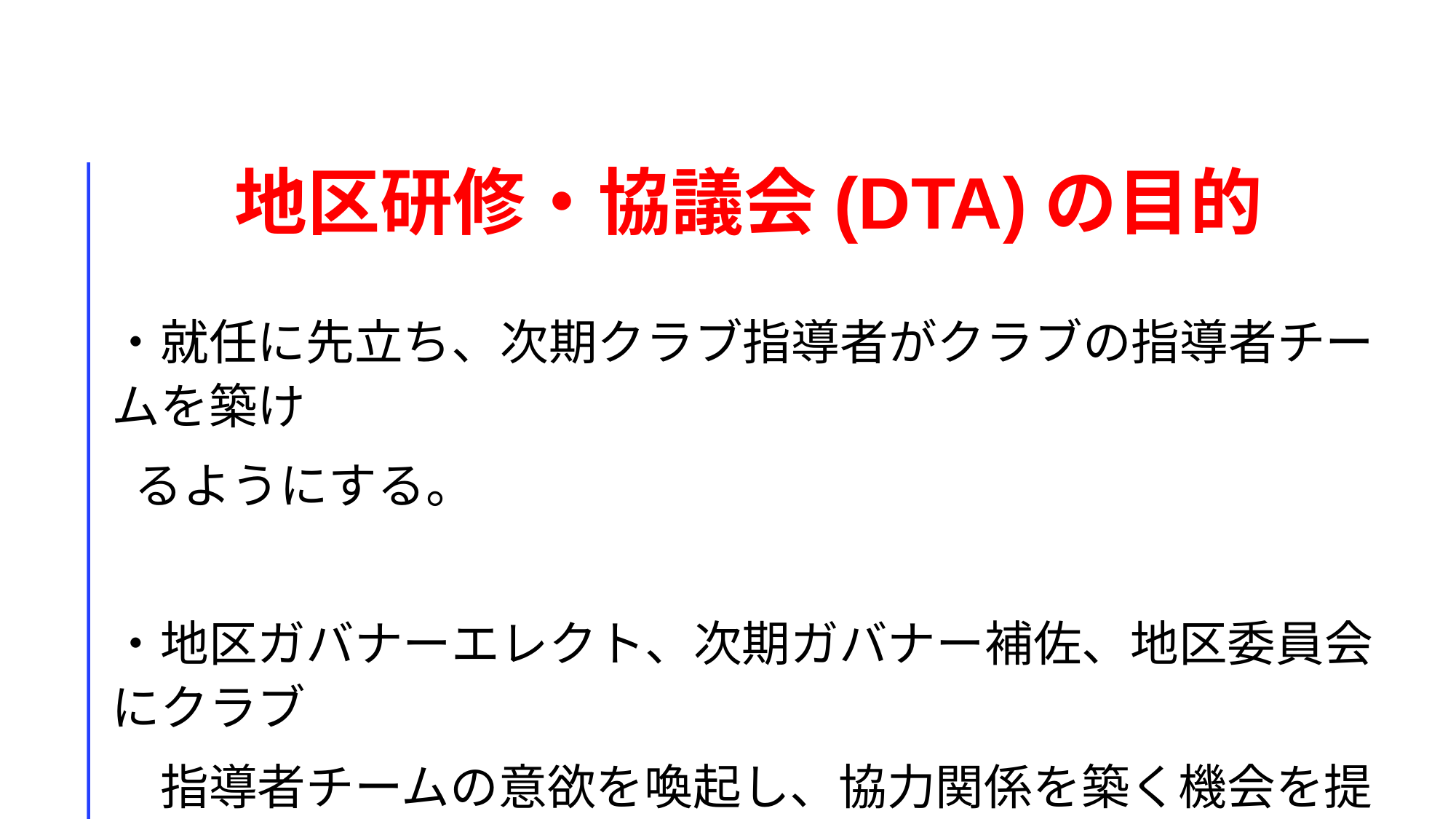

# 地区研修・協議会(DTA)の目的
・就任に先立ち、次期クラブ指導者がクラブの指導者チームを築け
 るようにする。

・地区ガバナーエレクト、次期ガバナー補佐、地区委員会にクラブ
　指導者チームの意欲を喚起し、協力関係を築く機会を提供する。
（ロータリー章典20.060.1.）